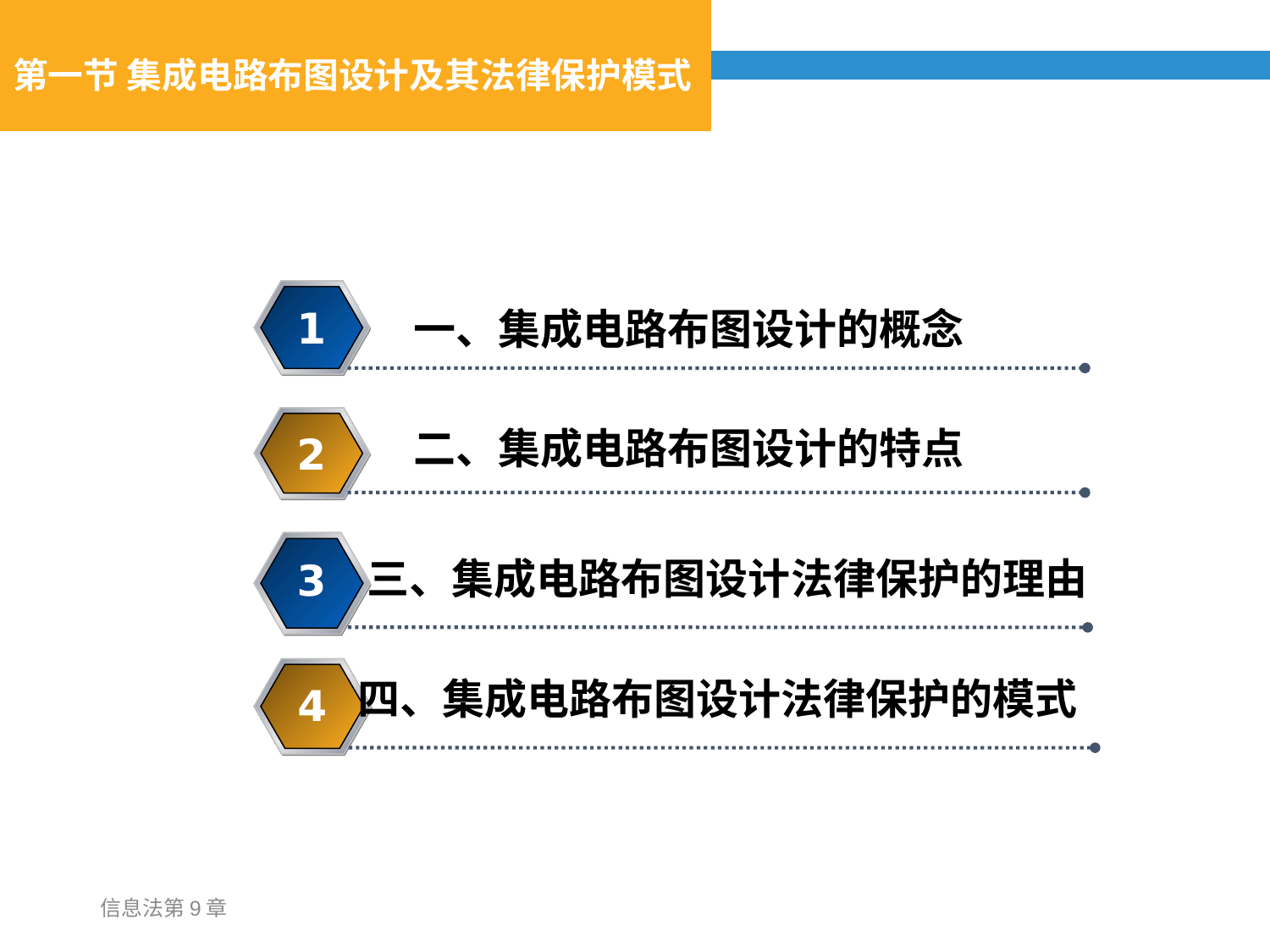

# 第一节 集成电路布图设计及其法律保护模式

1
一、集成电路布图设计的概念

二、集成电路布图设计的特点
2

三、集成电路布图设计法律保护的理由
3

四、集成电路布图设计法律保护的模式
4

信息法第9章